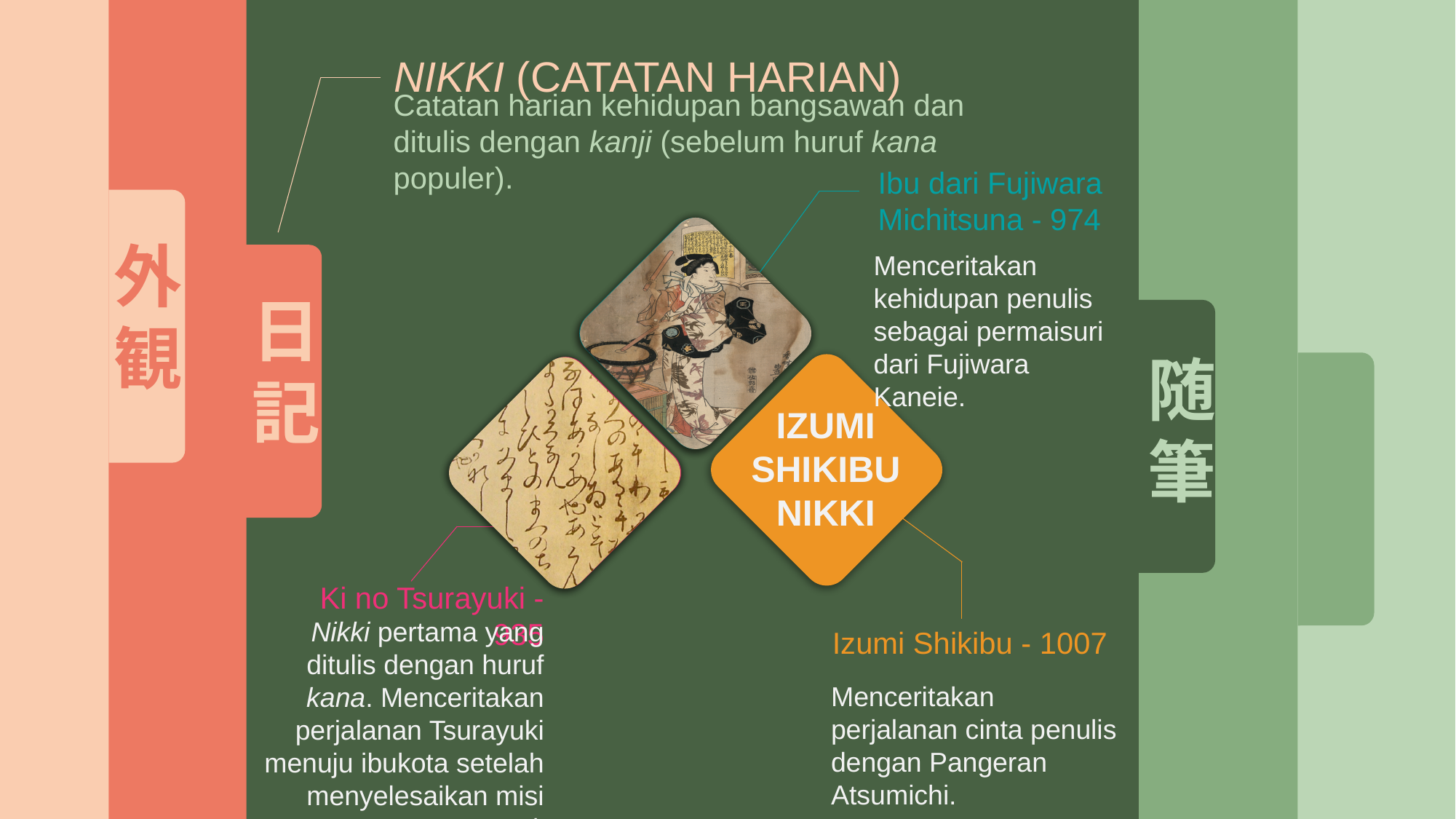

外観

日記

随筆

NIKKI (CATATAN HARIAN)
Catatan harian kehidupan bangsawan dan ditulis dengan kanji (sebelum huruf kana populer).
Ibu dari Fujiwara Michitsuna - 974
Menceritakan kehidupan penulis sebagai permaisuri dari Fujiwara Kaneie.

KAGEROU
NIKKI

IZUMI SHIKIBU
NIKKI

TOSA
NIKKI

Ki no Tsurayuki - 935
Nikki pertama yang ditulis dengan huruf kana. Menceritakan perjalanan Tsurayuki menuju ibukota setelah menyelesaikan misi Tosa no Kami.
Izumi Shikibu - 1007
Menceritakan perjalanan cinta penulis dengan Pangeran Atsumichi.